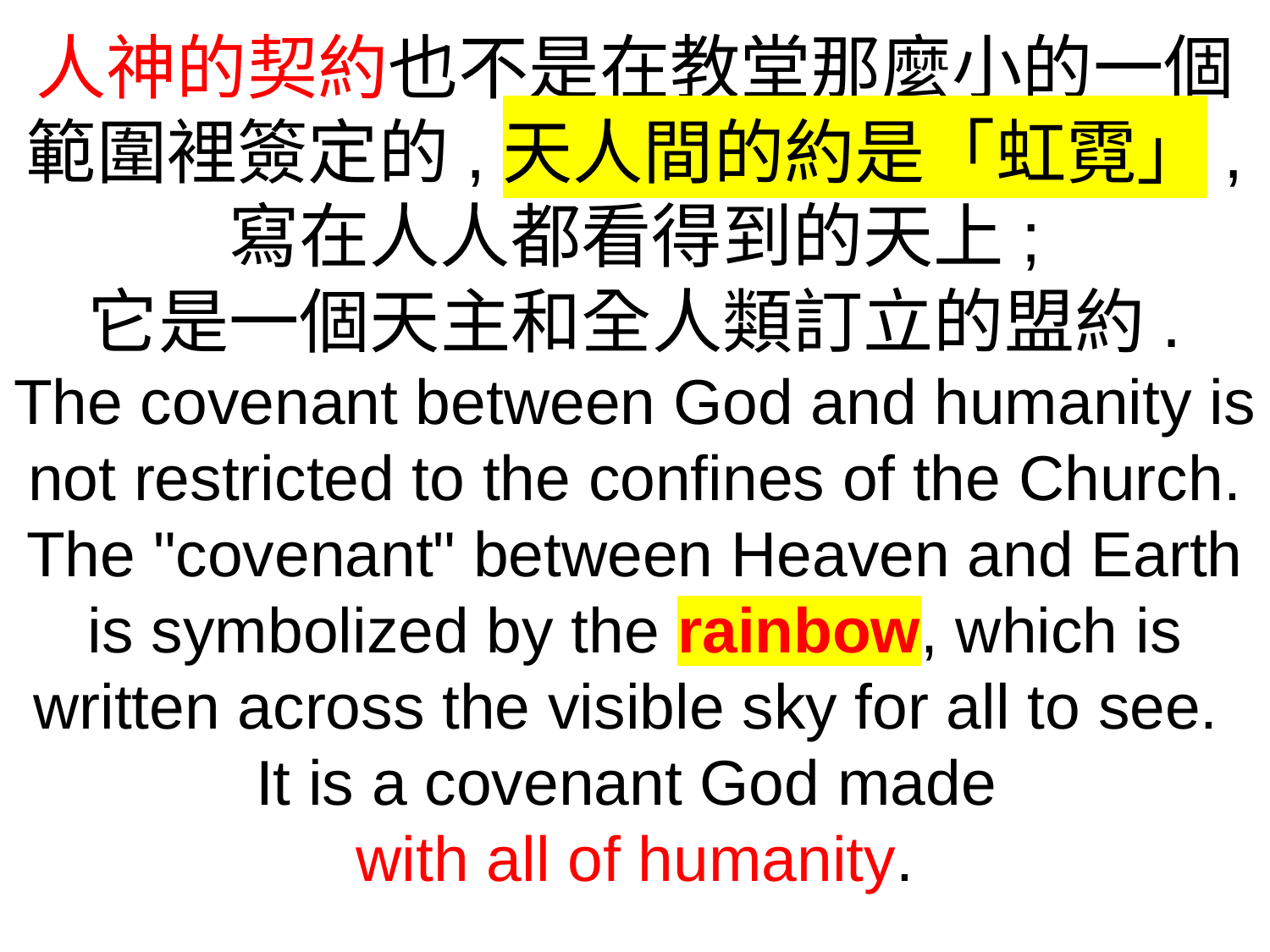

人神的契約也不是在教堂那麼小的一個範圍裡簽定的,天人間的約是「虹霓」,
寫在人人都看得到的天上;
它是一個天主和全人類訂立的盟約.
The covenant between God and humanity is not restricted to the confines of the Church. The "covenant" between Heaven and Earth is symbolized by the rainbow, which is written across the visible sky for all to see.
It is a covenant God made
with all of humanity.